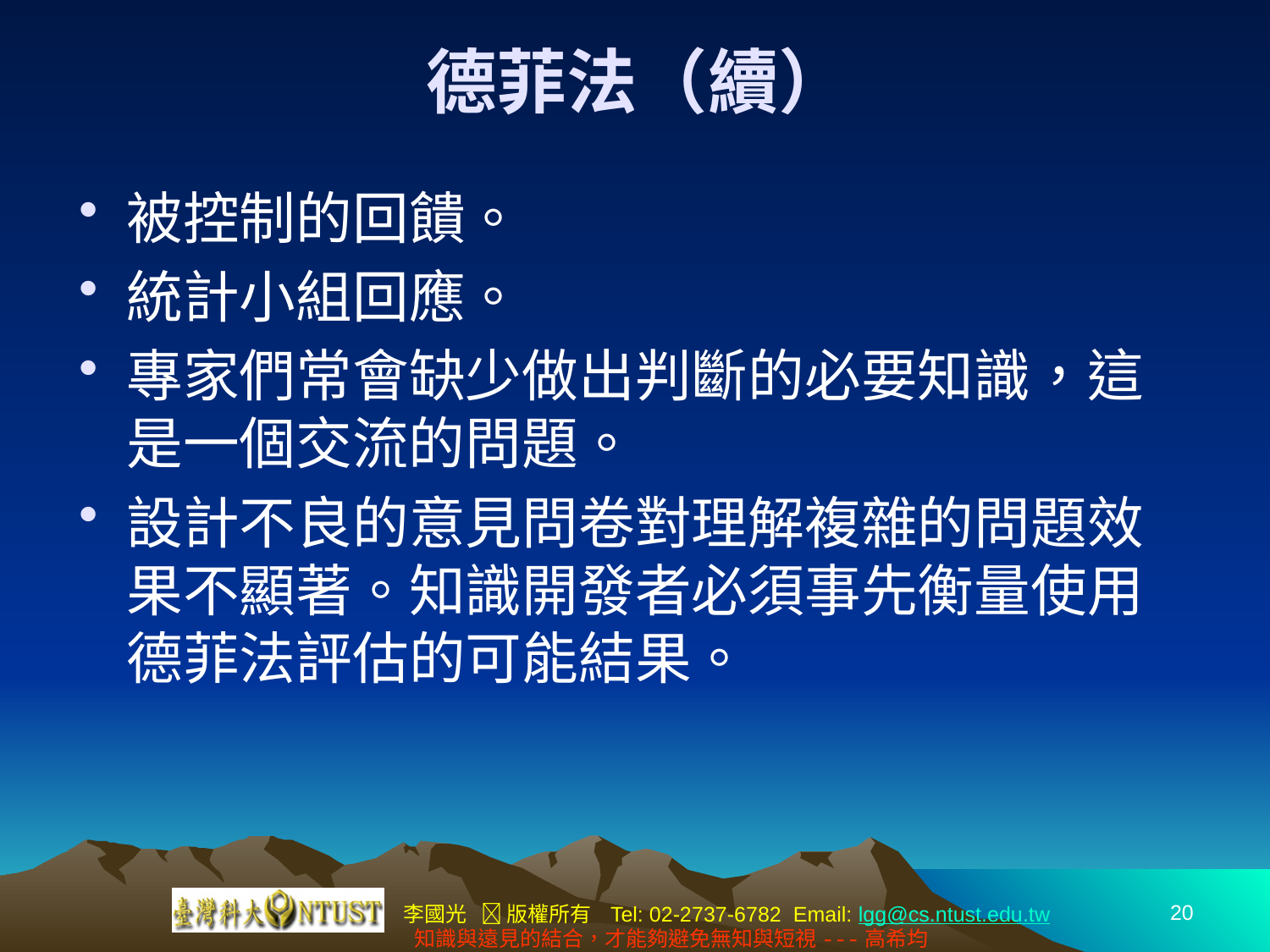

# 德菲法（續）
被控制的回饋。
統計小組回應。
專家們常會缺少做出判斷的必要知識，這是一個交流的問題。
設計不良的意見問卷對理解複雜的問題效果不顯著。知識開發者必須事先衡量使用德菲法評估的可能結果。
20